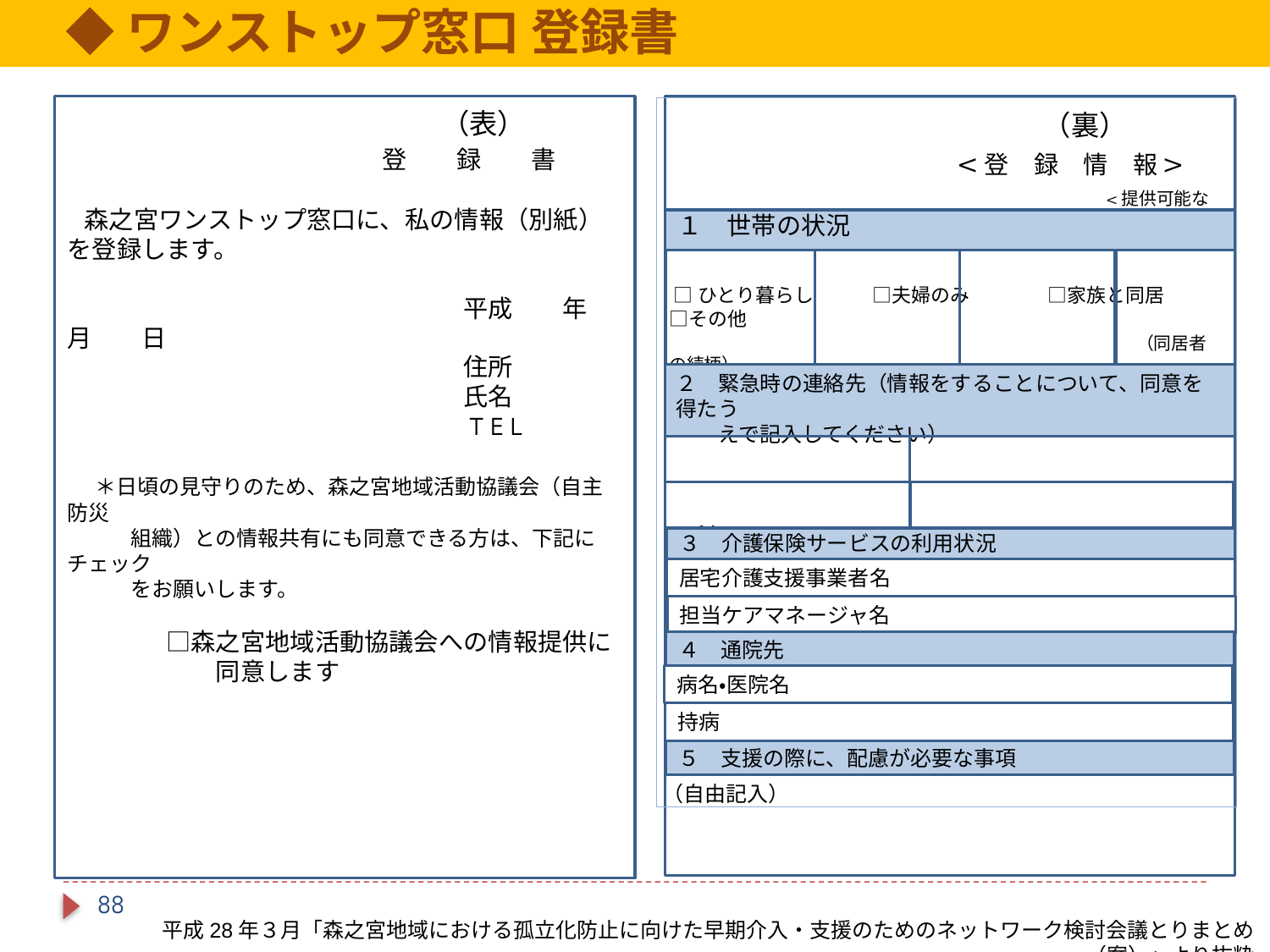

◆ワンストップ窓口 登録書

　　　　　　　　　　　　（表）
　　　　　　　　　　　 登　　録　　書

  森之宮ワンストップ窓口に、私の情報（別紙）を登録します。

　　　　　　　　　　　　　　　　平成　　年　月　　日
　　　　　　　　　　　　　　　　住所
　　　　　　　　　　　　　　　　氏名
　　　　　　　　　　　　　　　　T E L

    ＊日頃の見守りのため、森之宮地域活動協議会（自主防災
　　　組織）との情報共有にも同意できる方は、下記にチェック
　　　をお願いします。

　　　　□森之宮地域活動協議会への情報提供に
　　　　　　同意します

　　　　　　　　　　　　（裏）
　　　　　　　　　 　<登　録　情　報>
　　　　　　　　　　　　　　  　　　<提供可能な範囲でご記入ください>

 □ひとり暮らし　　　□夫婦のみ　　　　□家族と同居　　　□その他
　　　　　　　　　　　　　　　　　　　　　　　　（同居者の続柄）

　氏名　　　　　　　　　　　　　　　　　　（本人との関係）

　住所　　　　　　　　　　　　　　　　　　（連絡先）　　　　－　　　　　－

 k

１　世帯の状況

２　緊急時の連絡先（情報をすることについて、同意を得たう
　　えで記入してください）

３　介護保険サービスの利用状況
居宅介護支援事業者名
担当ケアマネージャ名
４　通院先
病名・医院名
持病
５　支援の際に、配慮が必要な事項
（自由記入）
88
平成28年３月「森之宮地域における孤立化防止に向けた早期介入・支援のためのネットワーク検討会議とりまとめ（案）」より抜粋